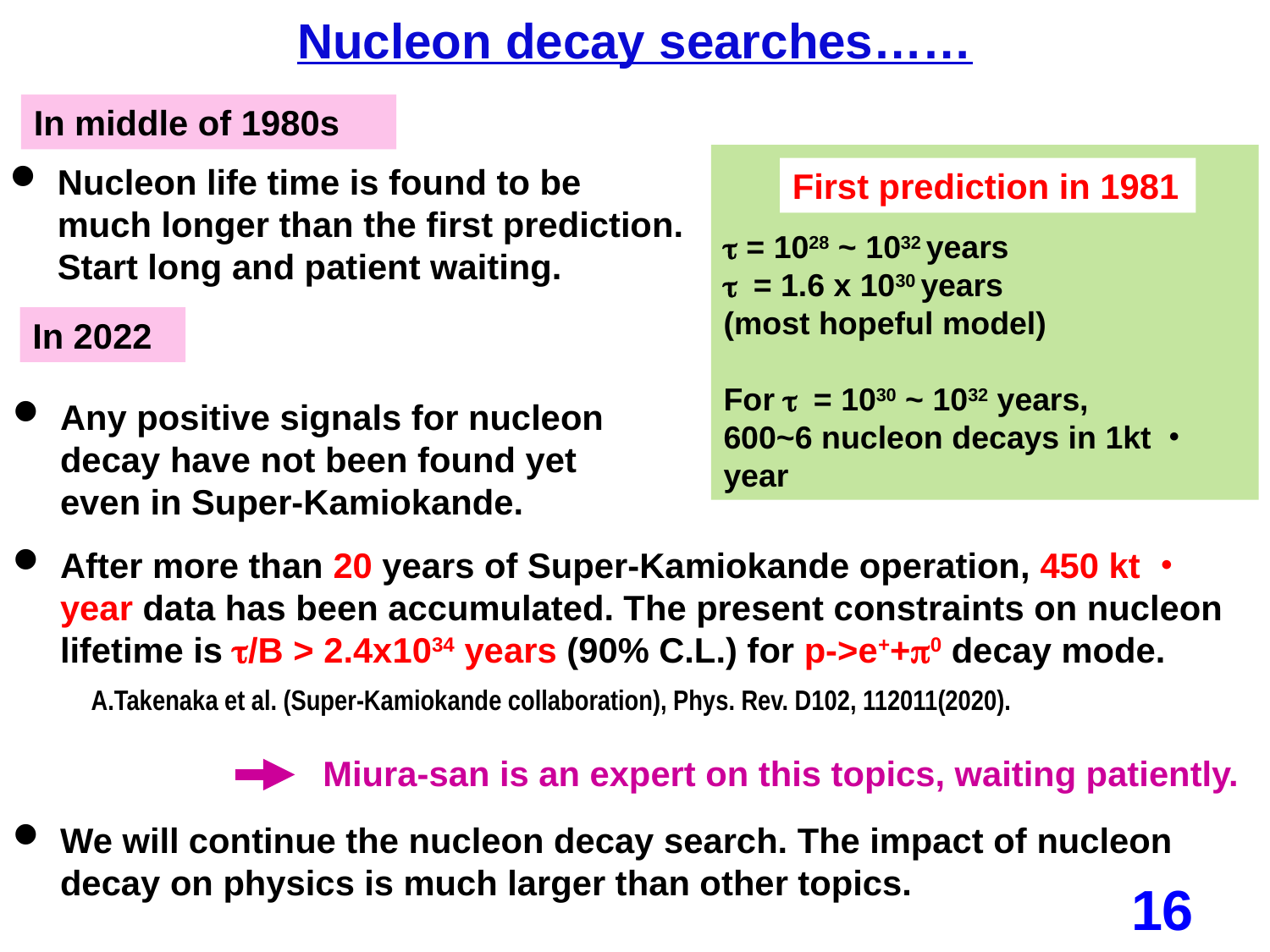

Nucleon decay searches……
In middle of 1980s

τ = 1028 ~ 1032 years
τ = 1.6 x 1030 years
(most hopeful model)
For τ = 1030 ~ 1032 years,
600~6 nucleon decays in 1kt・year
Nucleon life time is found to be
much longer than the first prediction.
Start long and patient waiting.
First prediction in 1981
In 2022
Any positive signals for nucleon
decay have not been found yet
even in Super-Kamiokande.
After more than 20 years of Super-Kamiokande operation, 450 kt・year data has been accumulated. The present constraints on nucleon
lifetime is τ/B > 2.4x1034 years (90% C.L.) for p->e++π0 decay mode.

We will continue the nucleon decay search. The impact of nucleon decay on physics is much larger than other topics.
A.Takenaka et al. (Super-Kamiokande collaboration), Phys. Rev. D102, 112011(2020).
Miura-san is an expert on this topics, waiting patiently.
16